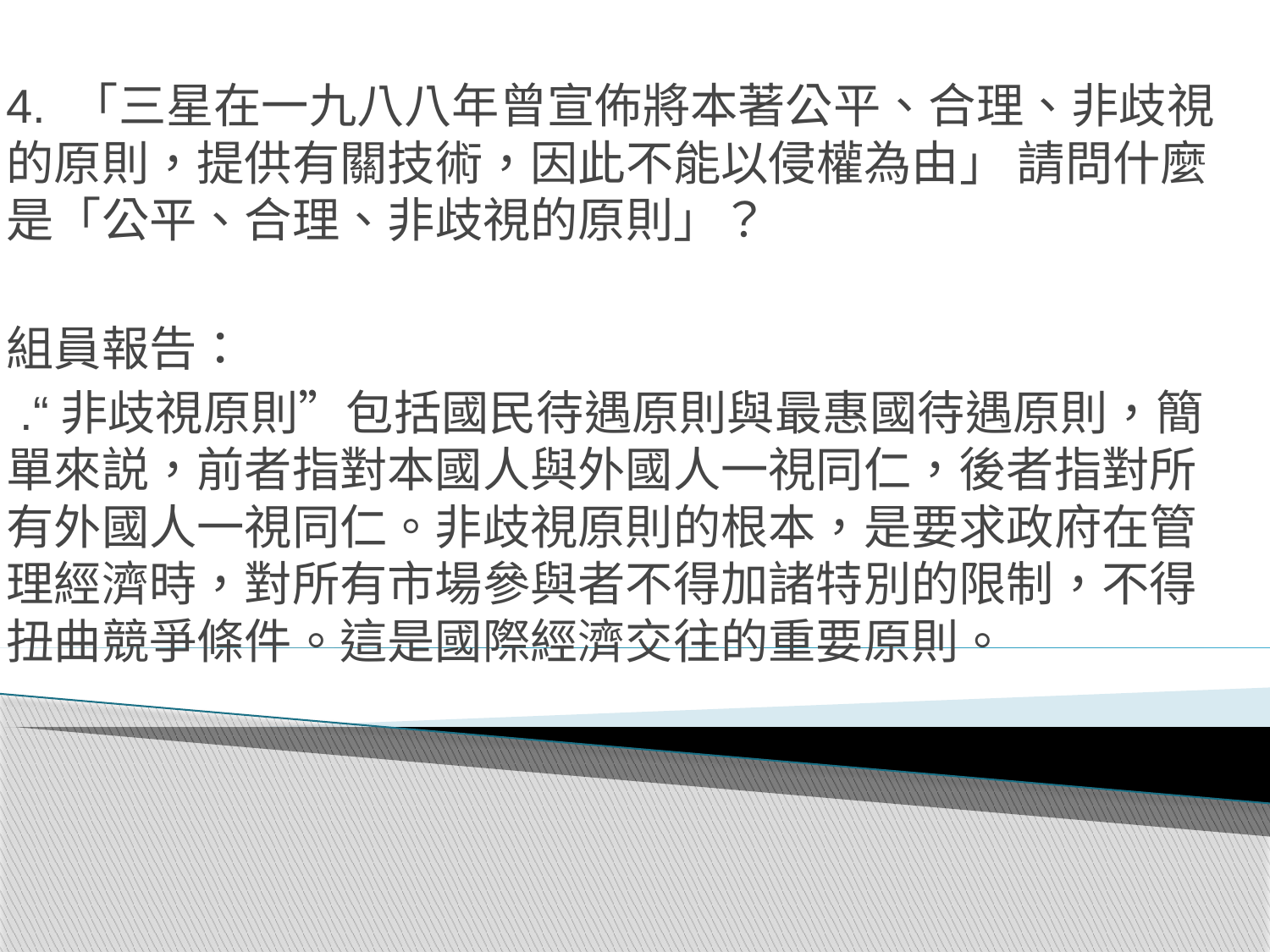

4. 「三星在一九八八年曾宣佈將本著公平、合理、非歧視的原則，提供有關技術，因此不能以侵權為由」 請問什麼是「公平、合理、非歧視的原則」？

組員報告：
 .“非歧視原則”包括國民待遇原則與最惠國待遇原則，簡單來説，前者指對本國人與外國人一視同仁，後者指對所有外國人一視同仁。非歧視原則的根本，是要求政府在管理經濟時，對所有市場參與者不得加諸特別的限制，不得扭曲競爭條件。這是國際經濟交往的重要原則。